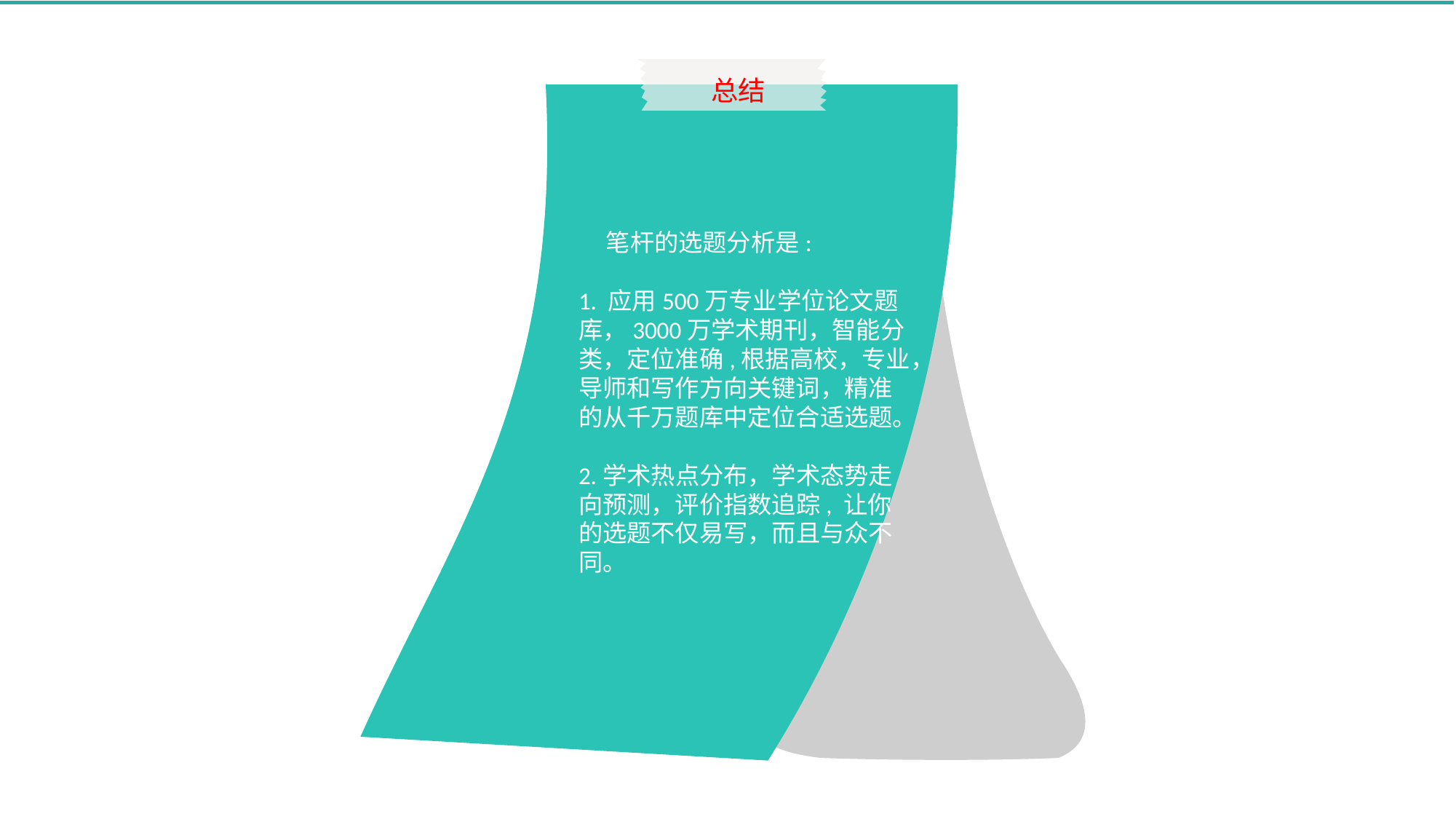

总结

    笔杆的选题分析是:

1. 应用500万专业学位论文题库，3000万学术期刊，智能分类，定位准确,根据高校，专业，导师和写作方向关键词，精准的从千万题库中定位合适选题。

2.学术热点分布，学术态势走向预测，评价指数追踪, 让你的选题不仅易写，而且与众不同。